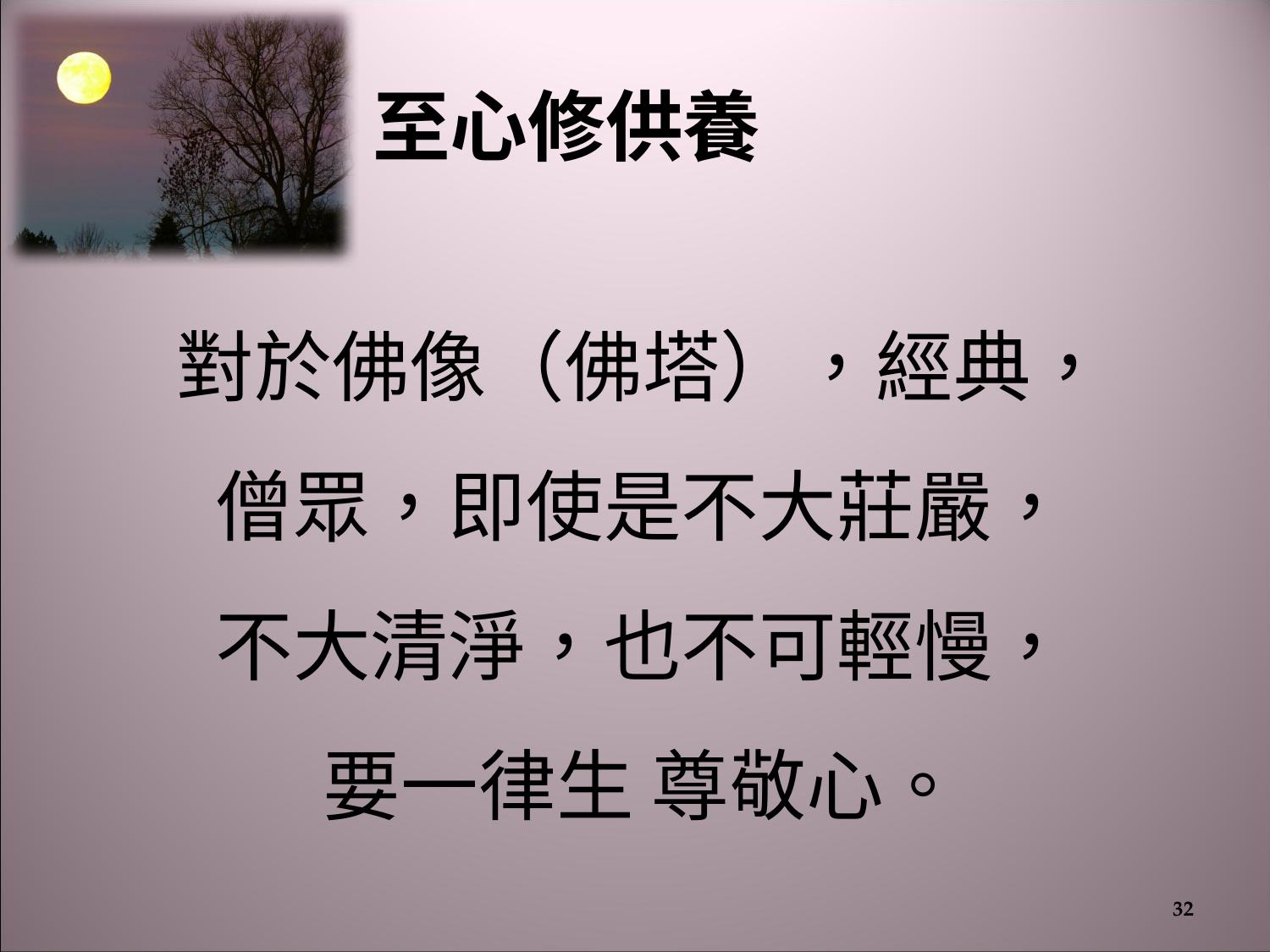

# 至心修供養
對於佛像（佛塔），經典，
僧眾，即使是不大莊嚴，
不大清淨，也不可輕慢，
要一律生 尊敬心。

32